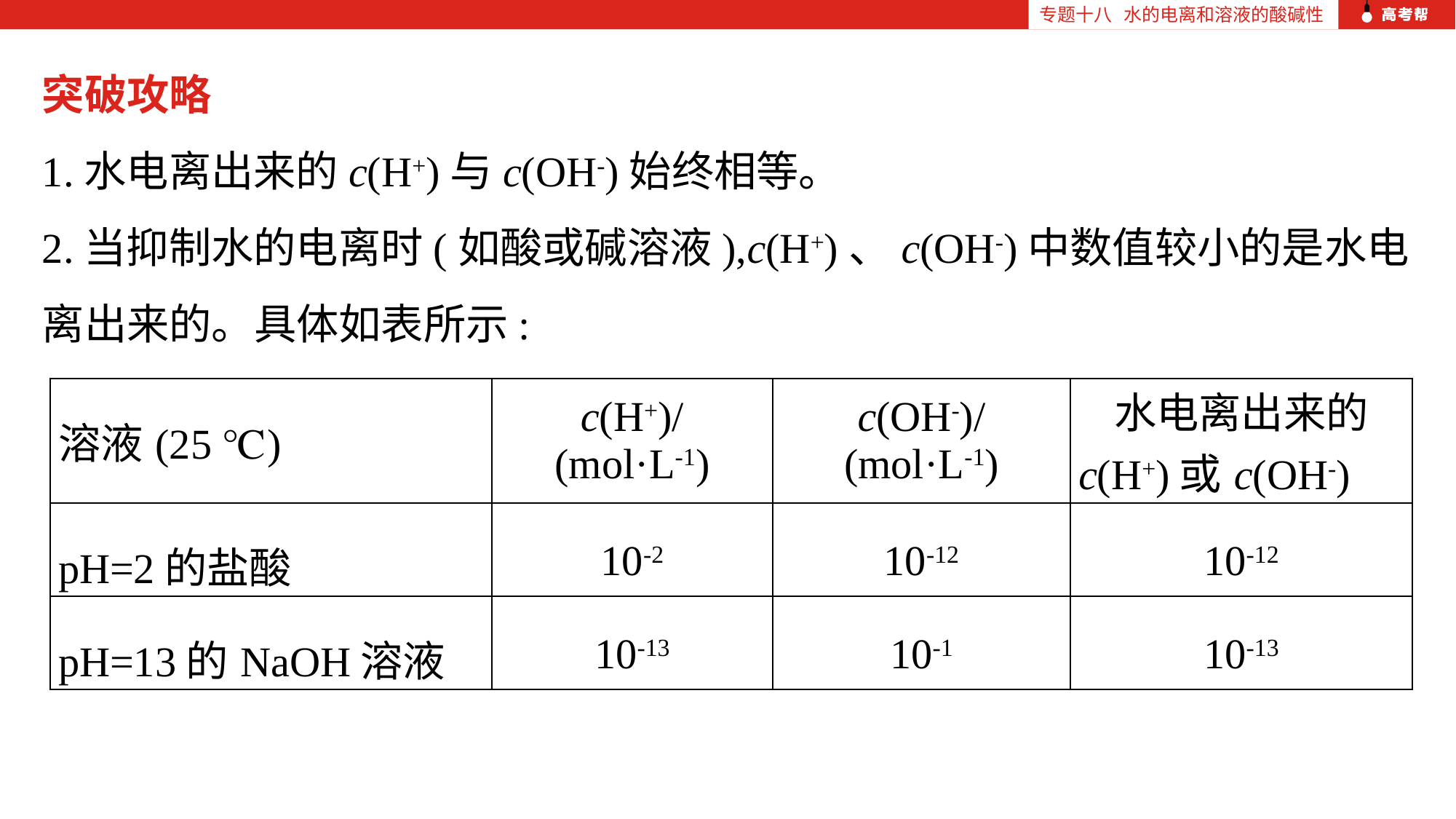

专题十八   水的电离和溶液的酸碱性

突破攻略
1.水电离出来的c(H+)与c(OH-)始终相等。
2.当抑制水的电离时(如酸或碱溶液),c(H+)、c(OH-)中数值较小的是水电离出来的。具体如表所示:
| 溶液(25 ℃) | c(H+)/ (mol·L-1) | c(OH-)/ (mol·L-1) | 水电离出来的 c(H+)或c(OH-) |
| --- | --- | --- | --- |
| pH=2的盐酸 | 10-2 | 10-12 | 10-12 |
| pH=13的NaOH溶液 | 10-13 | 10-1 | 10-13 |